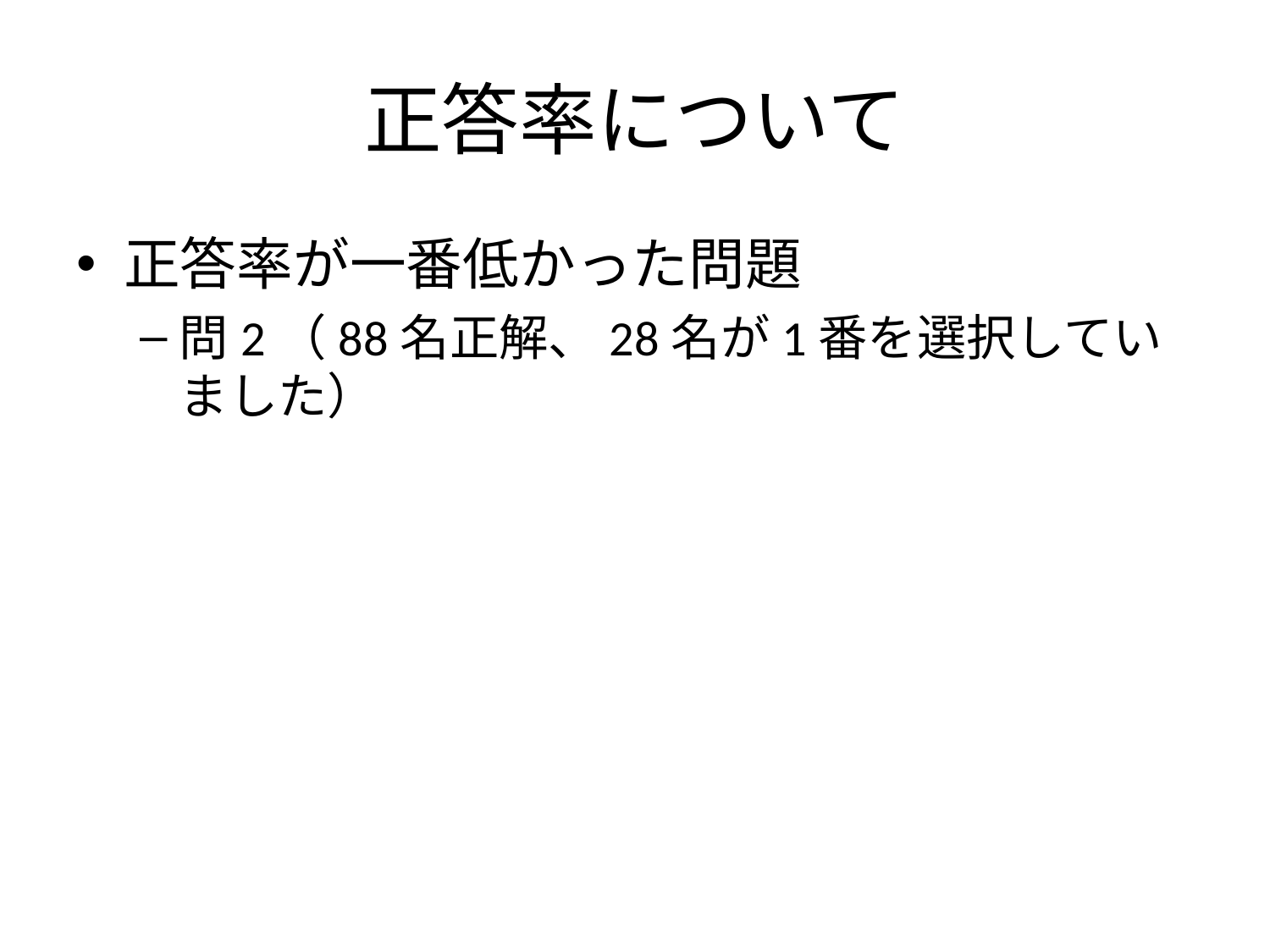

# 正答率について
正答率が一番低かった問題
問2（88名正解、28名が1番を選択していました）